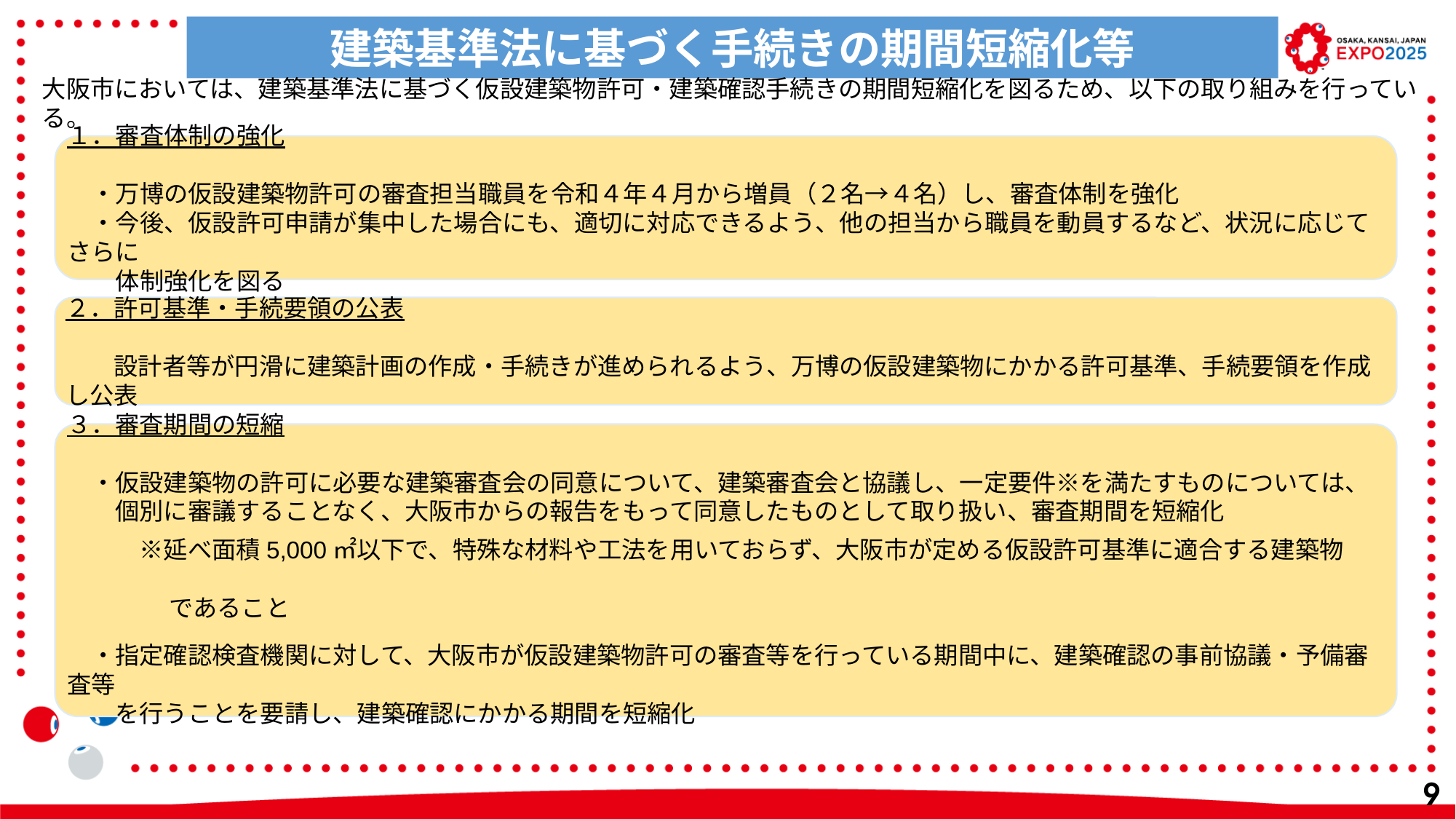

○・・・・・・の取組みを実施。
○今後・・・・・について、検討を行い実施予定。
建築基準法に基づく手続きの期間短縮化等
大阪市においては、建築基準法に基づく仮設建築物許可・建築確認手続きの期間短縮化を図るため、以下の取り組みを行っている。
１．審査体制の強化

　・万博の仮設建築物許可の審査担当職員を令和４年４月から増員（２名→４名）し、審査体制を強化
　・今後、仮設許可申請が集中した場合にも、適切に対応できるよう、他の担当から職員を動員するなど、状況に応じてさらに
　　体制強化を図る
２．許可基準・手続要領の公表

　　設計者等が円滑に建築計画の作成・手続きが進められるよう、万博の仮設建築物にかかる許可基準、手続要領を作成し公表
３．審査期間の短縮

　・仮設建築物の許可に必要な建築審査会の同意について、建築審査会と協議し、一定要件※を満たすものについては、
　　個別に審議することなく、大阪市からの報告をもって同意したものとして取り扱い、審査期間を短縮化
　　　※延べ面積5,000㎡以下で、特殊な材料や工法を用いておらず、大阪市が定める仮設許可基準に適合する建築物
　　　　 であること
　・指定確認検査機関に対して、大阪市が仮設建築物許可の審査等を行っている期間中に、建築確認の事前協議・予備審査等
　　を行うことを要請し、建築確認にかかる期間を短縮化
9